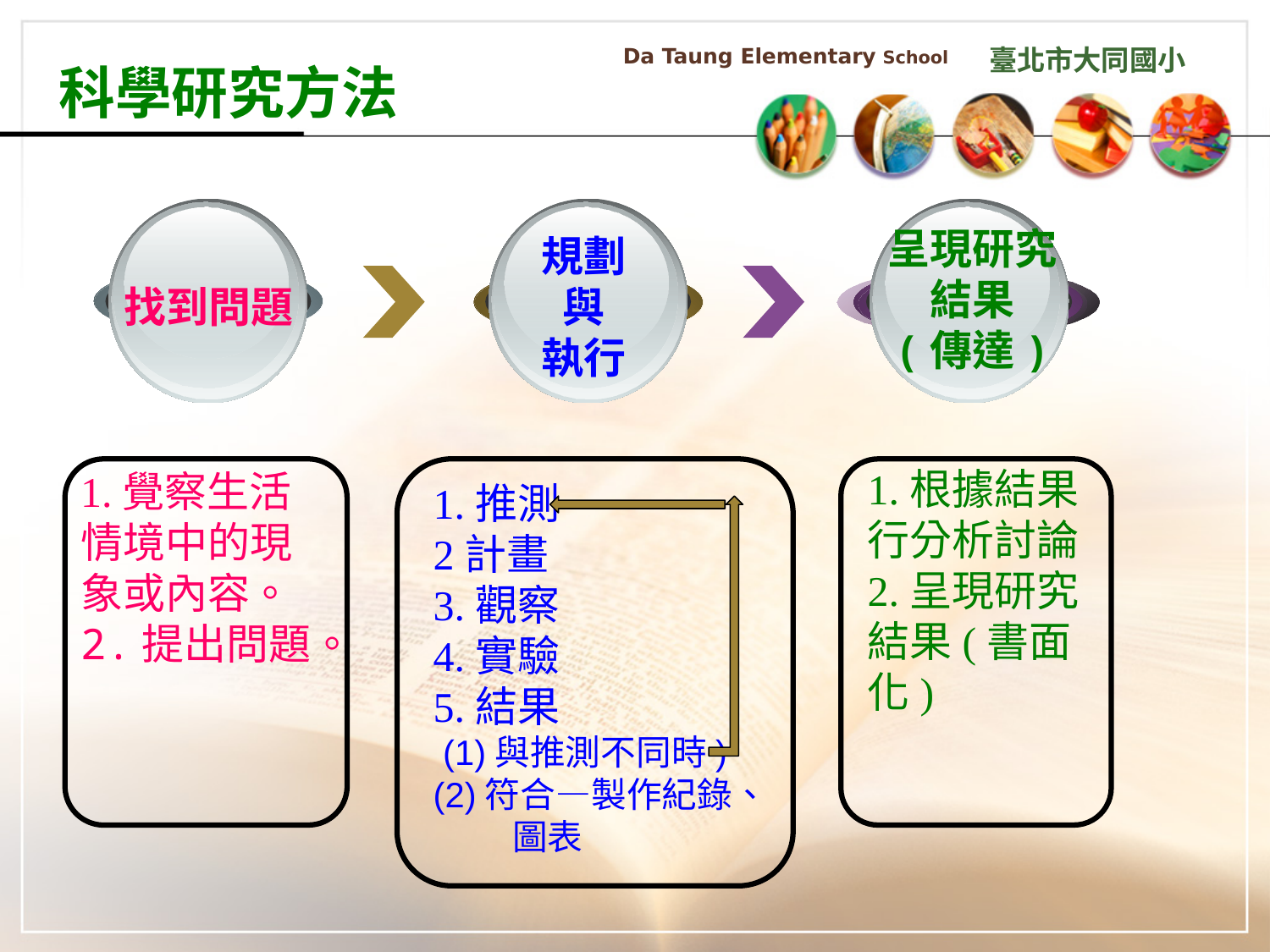

Da Taung Elementary School
臺北市大同國小
科學研究方法

呈現研究
結果
(傳達)
規劃
與
執行

找到問題

1.根據結果行分析討論
2.呈現研究結果(書面化)
1.覺察生活情境中的現象或內容。
2.提出問題。

1.推測
2計畫
3.觀察
4.實驗
5.結果
 (1)與推測不同時)
(2)符合—製作紀錄、
         圖表